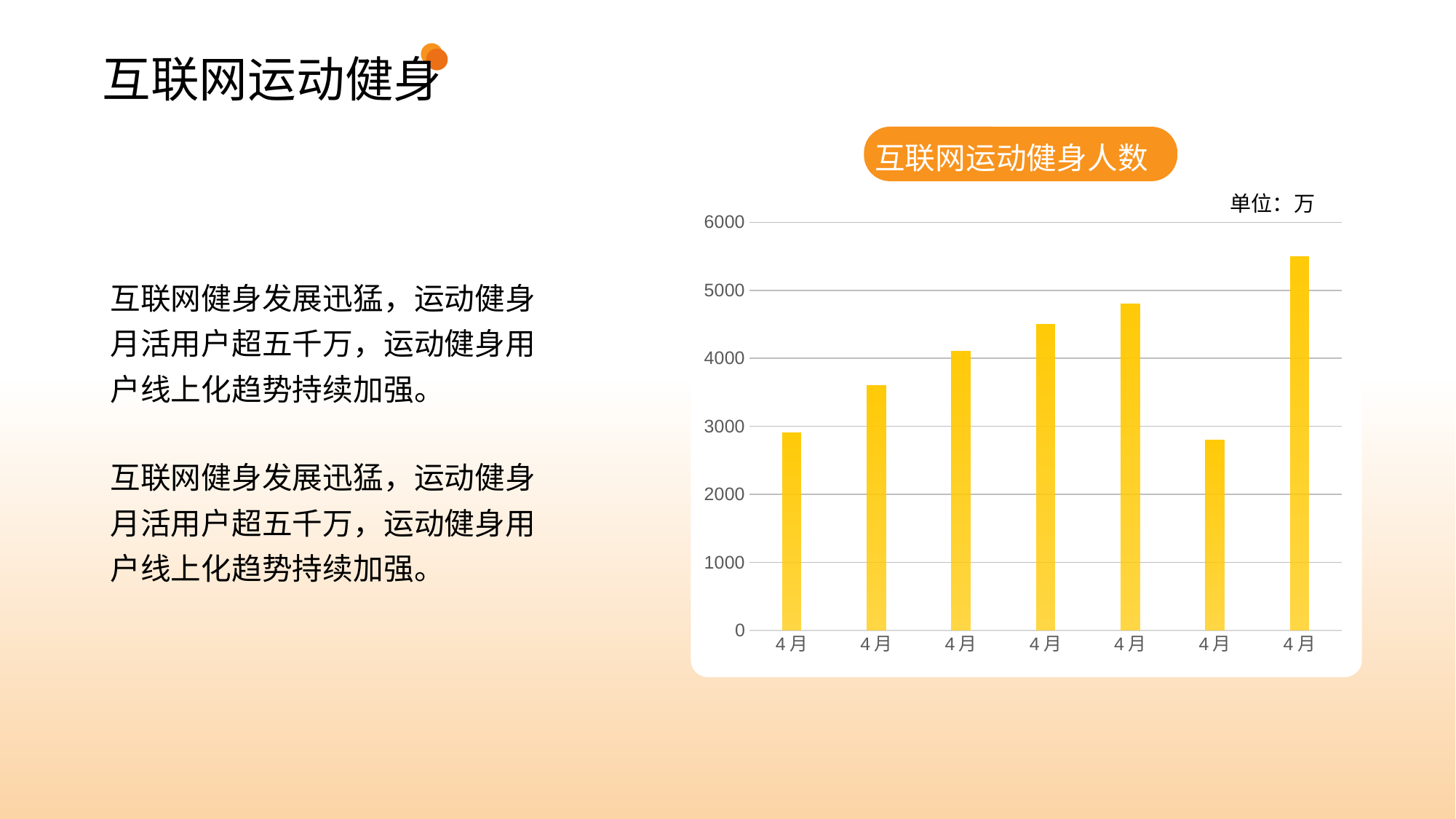

互联网运动健身

互联网运动健身人数

单位：万

### Chart

| Category | 系列 1 |
|---|---|
| 4月 | 2909.0 |
| 4月 | 3600.0 |
| 4月 | 4100.0 |
| 4月 | 4500.0 |
| 4月 | 4800.0 |
| 4月 | 2800.0 |
| 4月 | 5500.0 |
互联网健身发展迅猛，运动健身月活用户超五千万，运动健身用户线上化趋势持续加强。
互联网健身发展迅猛，运动健身月活用户超五千万，运动健身用户线上化趋势持续加强。